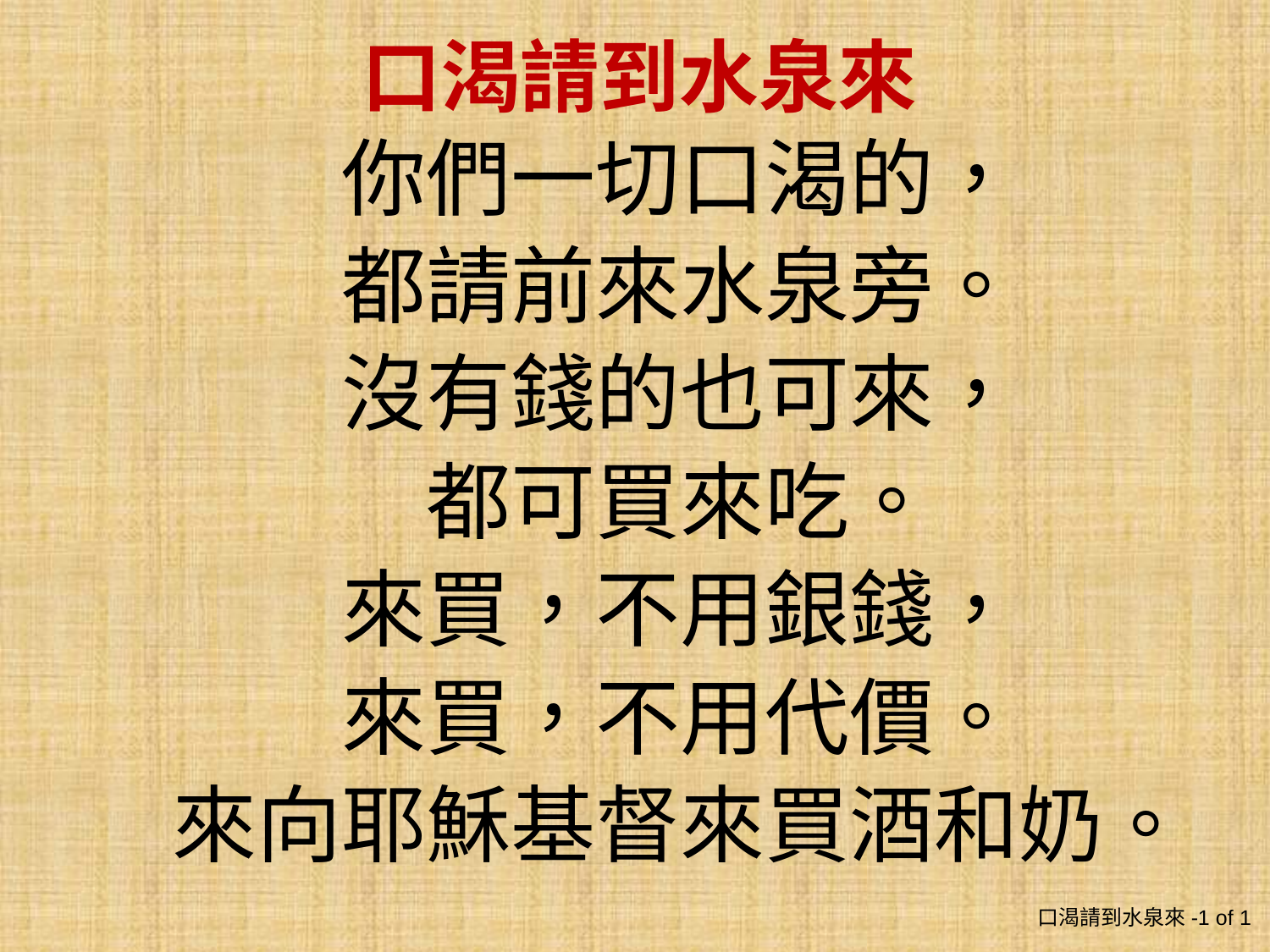

口渴請到水泉來
你們一切口渴的，
都請前來水泉旁。
沒有錢的也可來，
都可買來吃。
來買，不用銀錢，
來買，不用代價。
來向耶穌基督來買酒和奶。

口渴請到水泉來-1 of 1